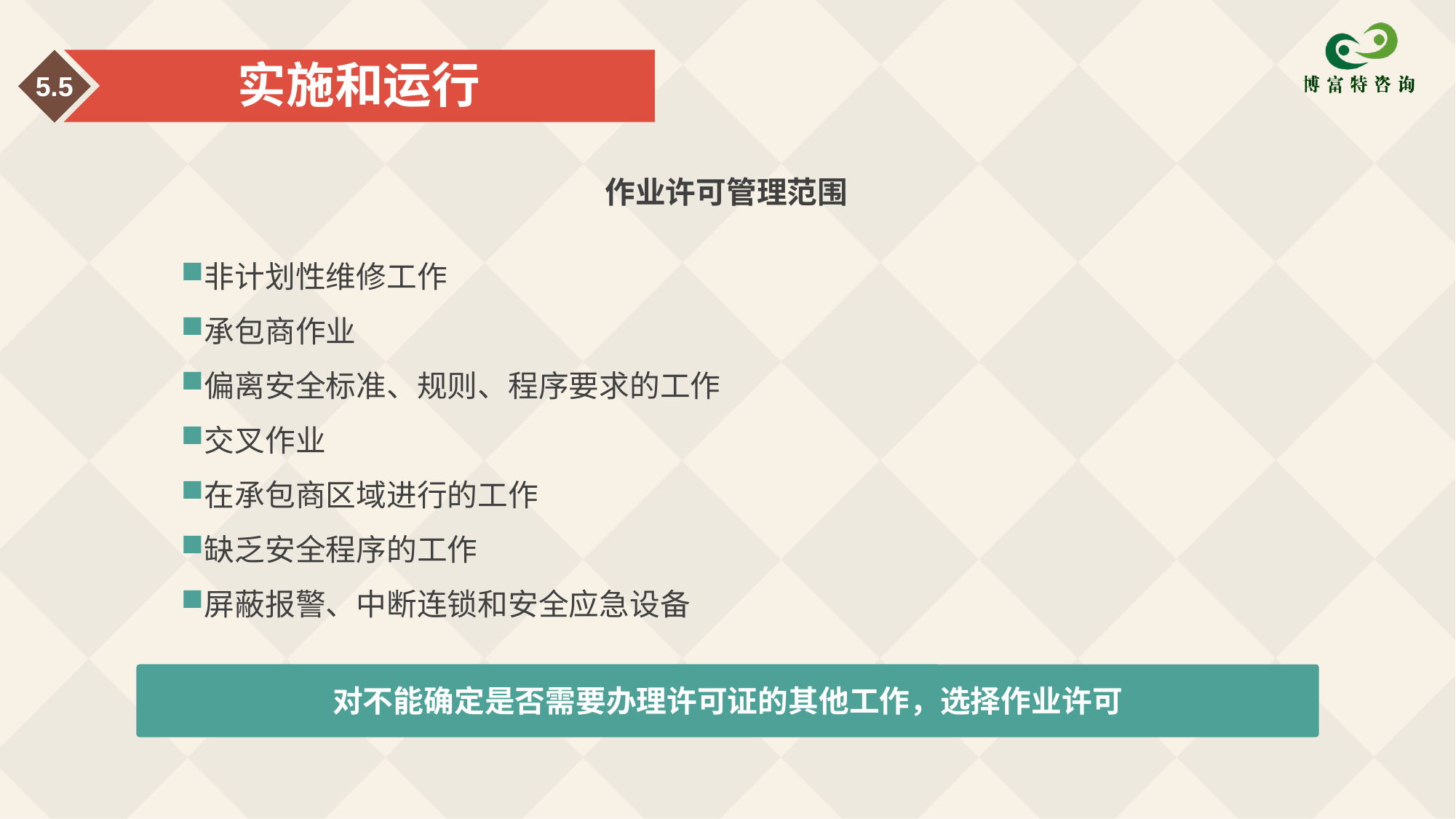

实施和运行

5.5
# 作业许可管理范围
非计划性维修工作
承包商作业
偏离安全标准、规则、程序要求的工作
交叉作业
在承包商区域进行的工作
缺乏安全程序的工作
屏蔽报警、中断连锁和安全应急设备

对不能确定是否需要办理许可证的其他工作，选择作业许可